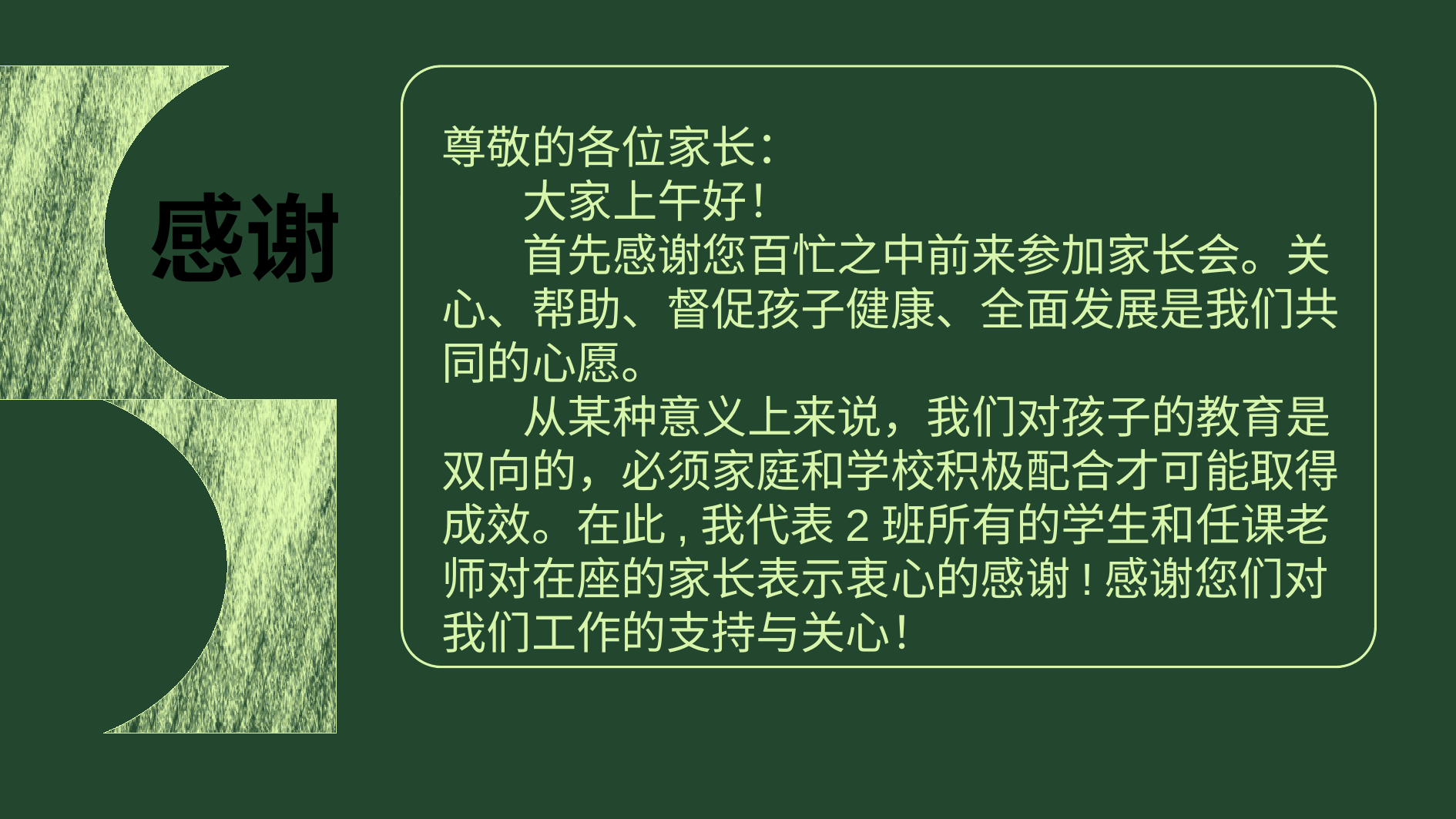

尊敬的各位家长：
       大家上午好！
       首先感谢您百忙之中前来参加家长会。关心、帮助、督促孩子健康、全面发展是我们共同的心愿。
       从某种意义上来说，我们对孩子的教育是双向的，必须家庭和学校积极配合才可能取得成效。在此,我代表2班所有的学生和任课老师对在座的家长表示衷心的感谢!感谢您们对我们工作的支持与关心！

感谢